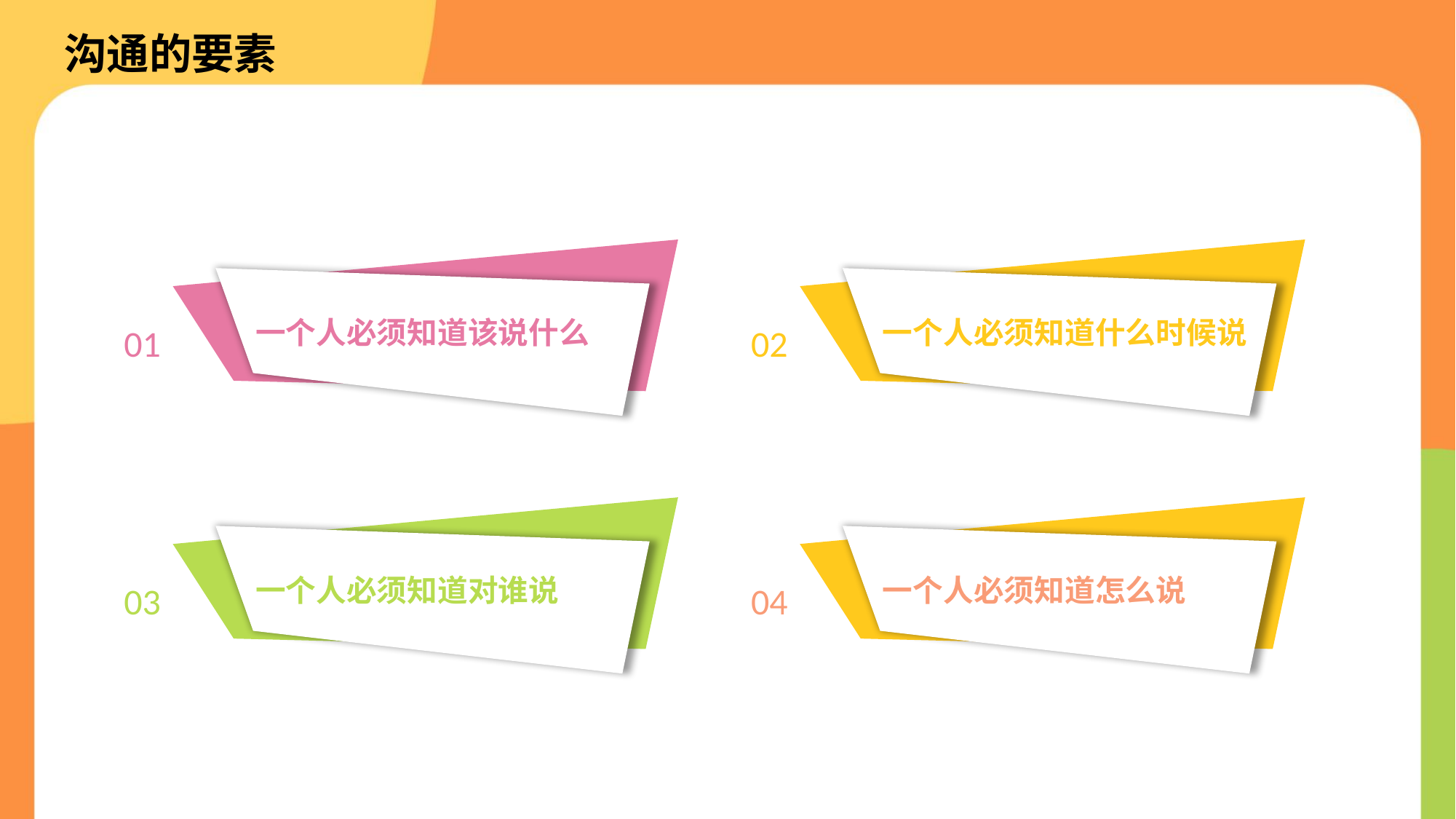

# 沟通的要素

一个人必须知道该说什么
01

一个人必须知道什么时候说
02

一个人必须知道对谁说
03

一个人必须知道怎么说
04